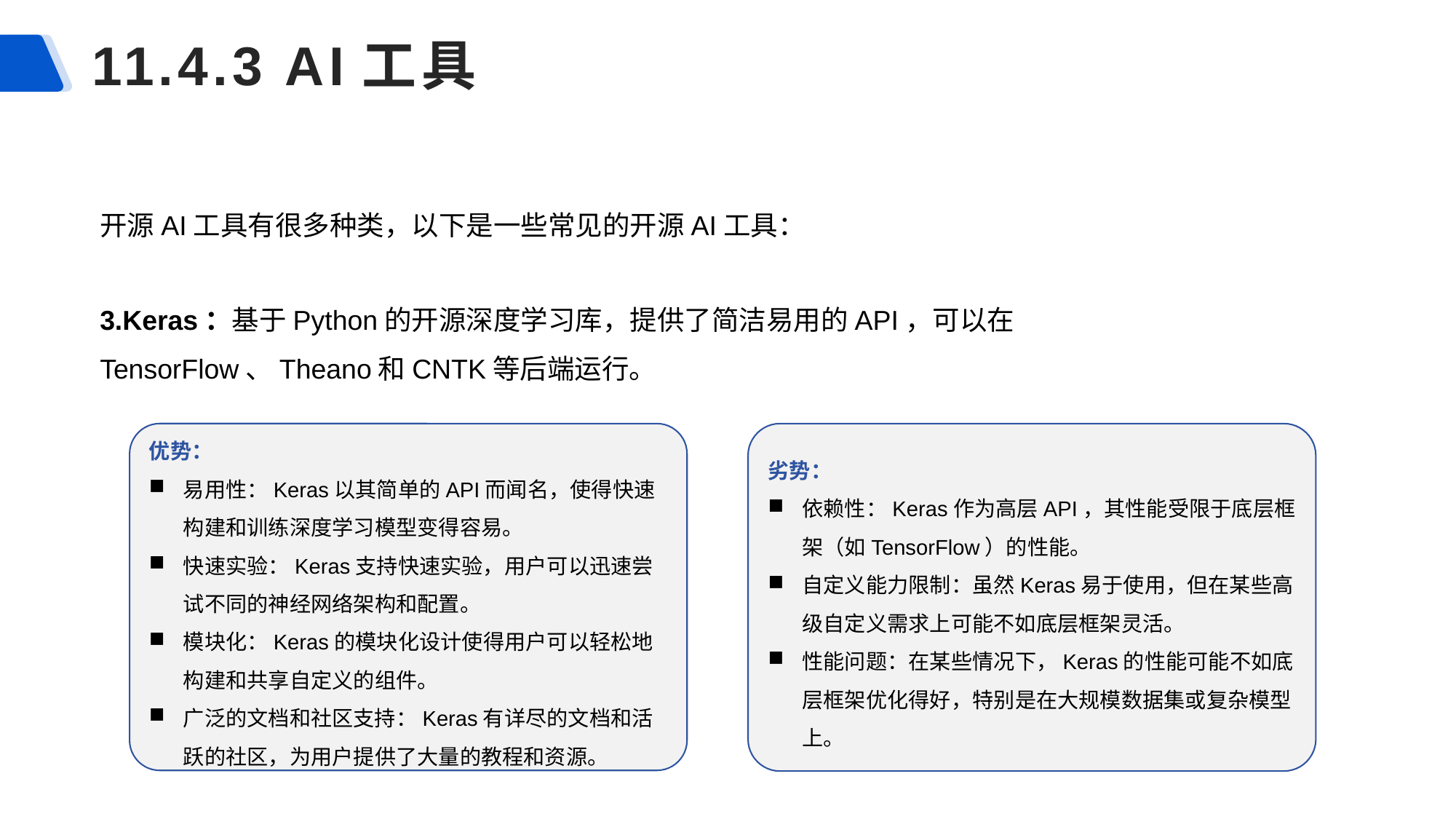

# 11.4.3 AI工具
开源AI工具有很多种类，以下是一些常见的开源AI工具：
3.Keras：基于Python的开源深度学习库，提供了简洁易用的API，可以在TensorFlow、Theano和CNTK等后端运行。
优势：
易用性：Keras以其简单的API而闻名，使得快速构建和训练深度学习模型变得容易。
快速实验：Keras支持快速实验，用户可以迅速尝试不同的神经网络架构和配置。
模块化：Keras的模块化设计使得用户可以轻松地构建和共享自定义的组件。
广泛的文档和社区支持：Keras有详尽的文档和活跃的社区，为用户提供了大量的教程和资源。
劣势：
依赖性：Keras作为高层API，其性能受限于底层框架（如TensorFlow）的性能。
自定义能力限制：虽然Keras易于使用，但在某些高级自定义需求上可能不如底层框架灵活。
性能问题：在某些情况下，Keras的性能可能不如底层框架优化得好，特别是在大规模数据集或复杂模型上。